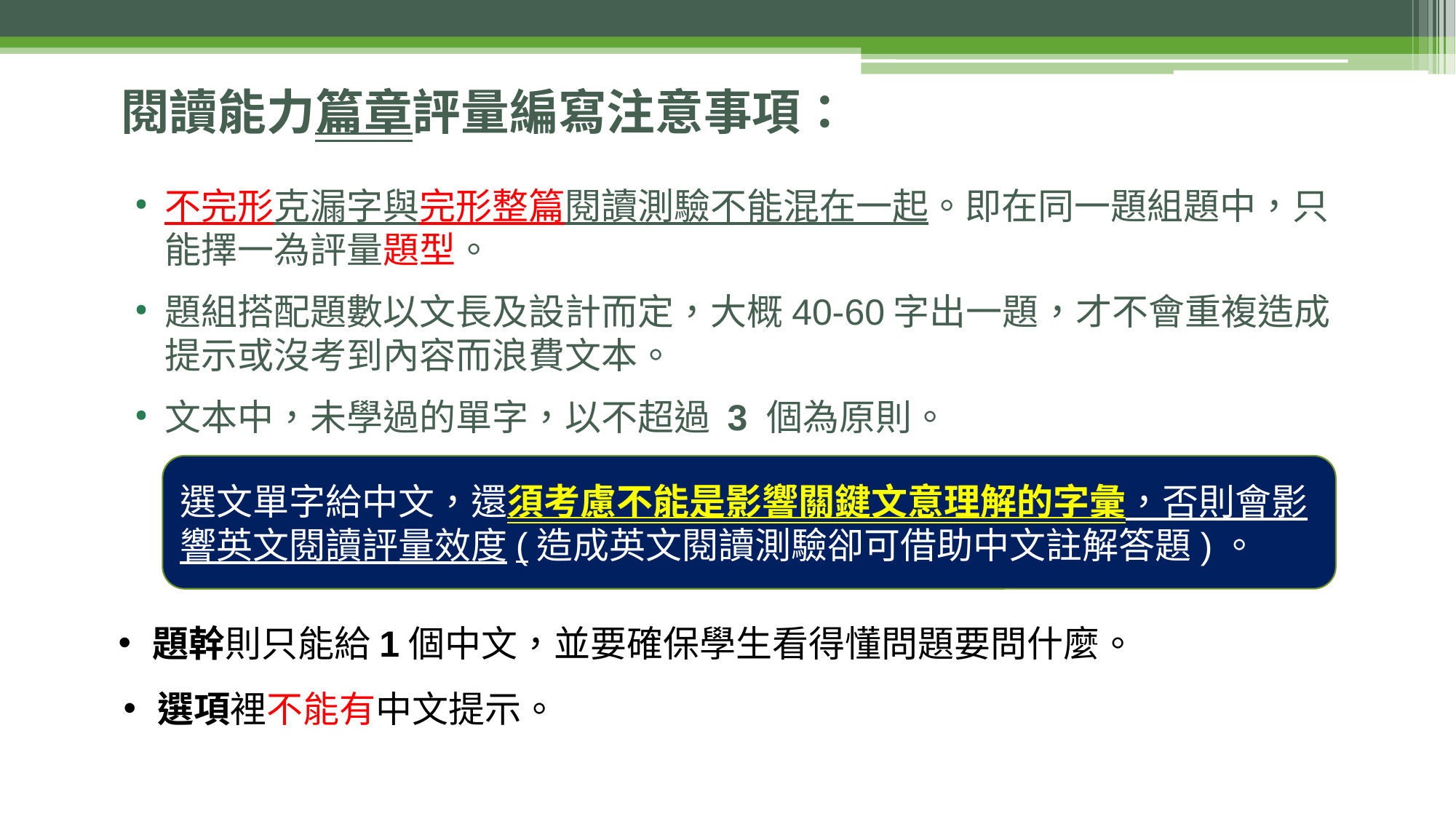

# 閱讀能力篇章評量編寫注意事項：
不完形克漏字與完形整篇閱讀測驗不能混在一起。即在同一題組題中，只能擇一為評量題型。
題組搭配題數以文長及設計而定，大概40-60字出一題，才不會重複造成提示或沒考到內容而浪費文本。
文本中，未學過的單字，以不超過 3 個為原則。

選文單字給中文，還須考慮不能是影響關鍵文意理解的字彙，否則會影響英文閱讀評量效度(造成英文閱讀測驗卻可借助中文註解答題)。
題幹則只能給1個中文，並要確保學生看得懂問題要問什麼。
選項裡不能有中文提示。